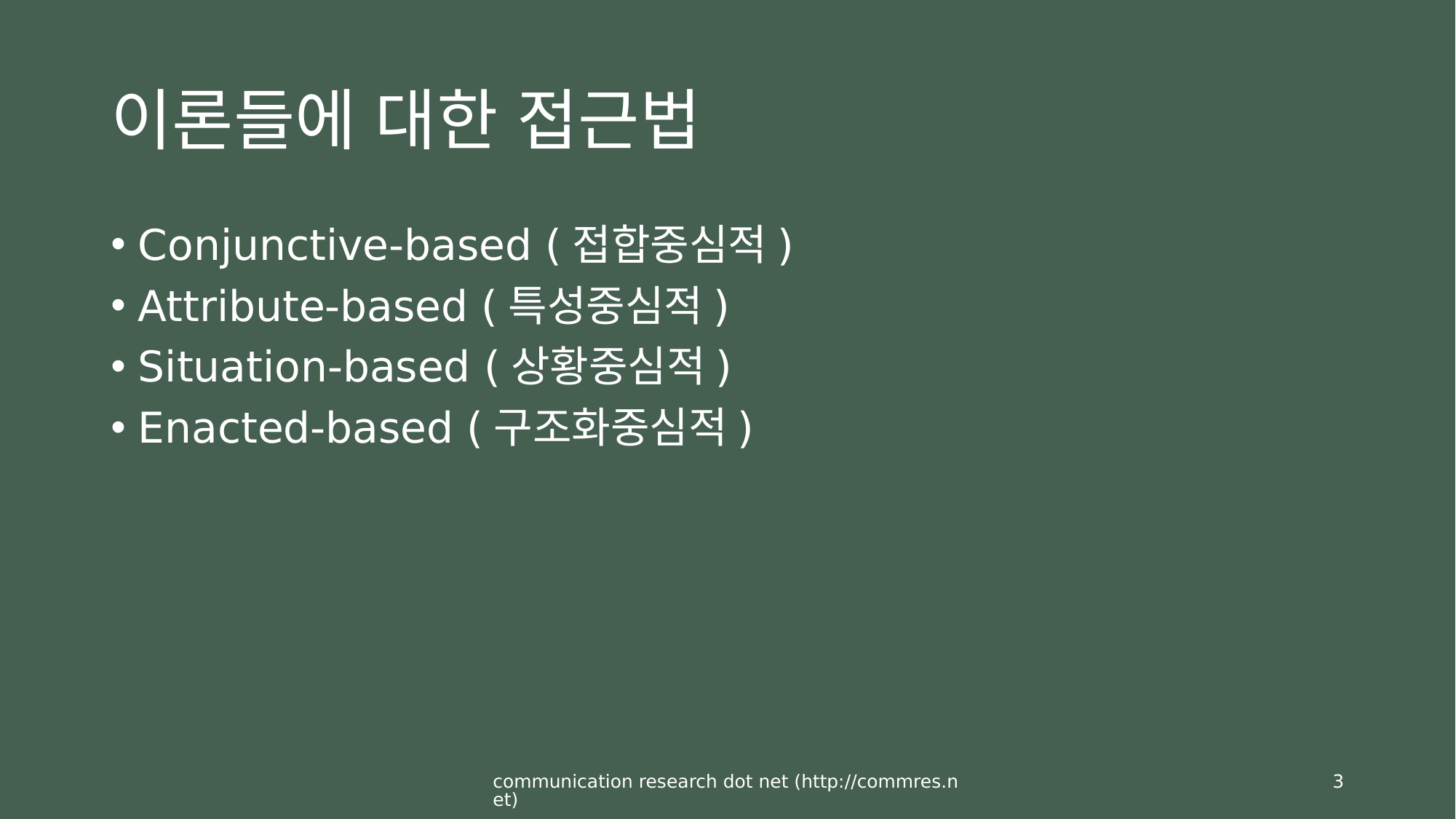

# 이론들에 대한 접근법
Conjunctive-based (접합중심적)
Attribute-based (특성중심적)
Situation-based (상황중심적)
Enacted-based (구조화중심적)
communication research dot net (http://commres.net)
3